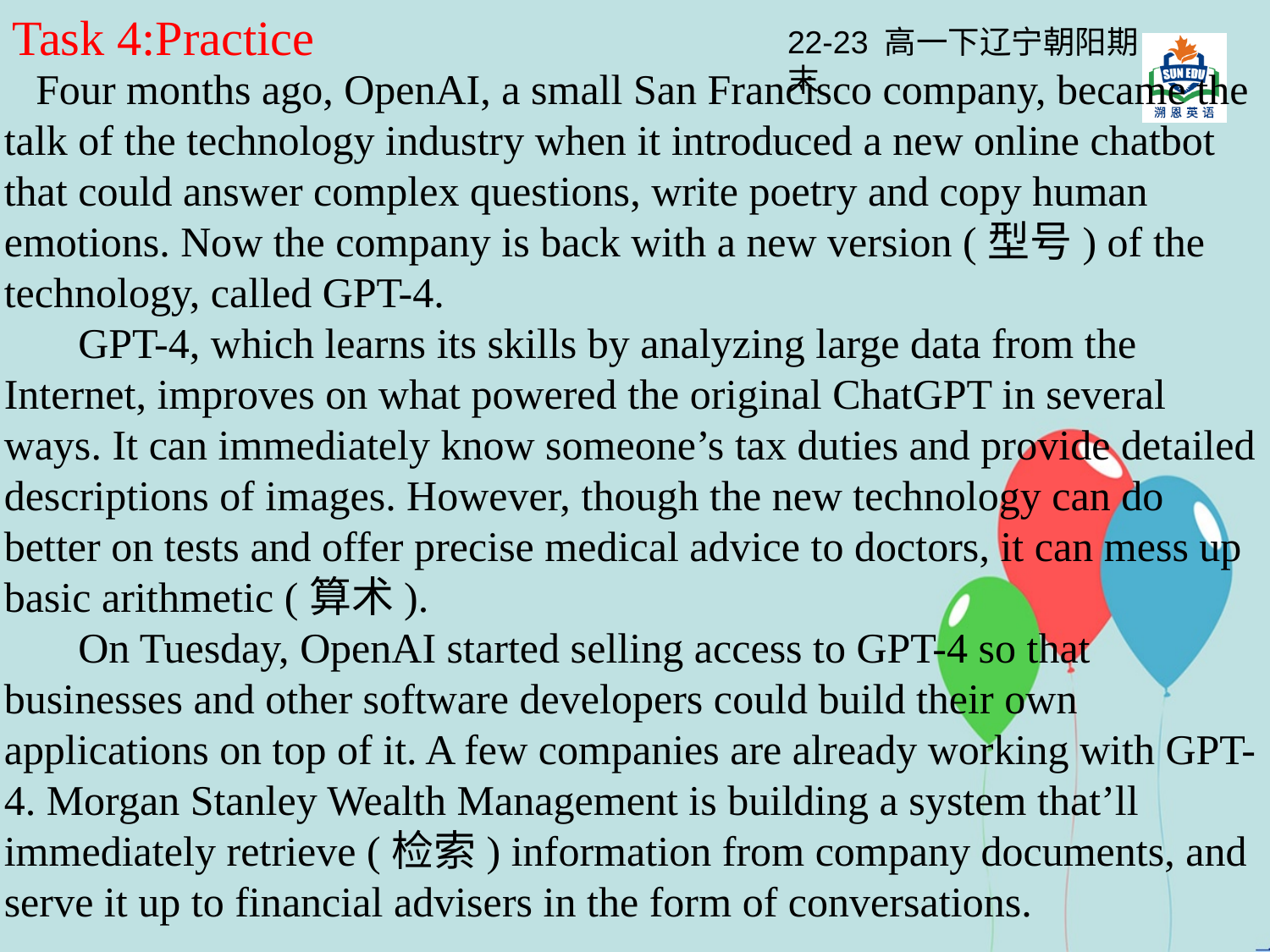

Task 4:Practice
22-23 高一下辽宁朝阳期末
   Four months ago, OpenAI, a small San Francisco company, became the talk of the technology industry when it introduced a new online chatbot that could answer complex questions, write poetry and copy human emotions. Now the company is back with a new version (型号) of the technology, called GPT-4.        GPT-4, which learns its skills by analyzing large data from the Internet, improves on what powered the original ChatGPT in several ways. It can immediately know someone’s tax duties and provide detailed descriptions of images. However, though the new technology can do better on tests and offer precise medical advice to doctors, it can mess up basic arithmetic (算术).       On Tuesday, OpenAI started selling access to GPT-4 so that businesses and other software developers could build their own applications on top of it. A few companies are already working with GPT-4. Morgan Stanley Wealth Management is building a system that’ll immediately retrieve (检索) information from company documents, and serve it up to financial advisers in the form of conversations.